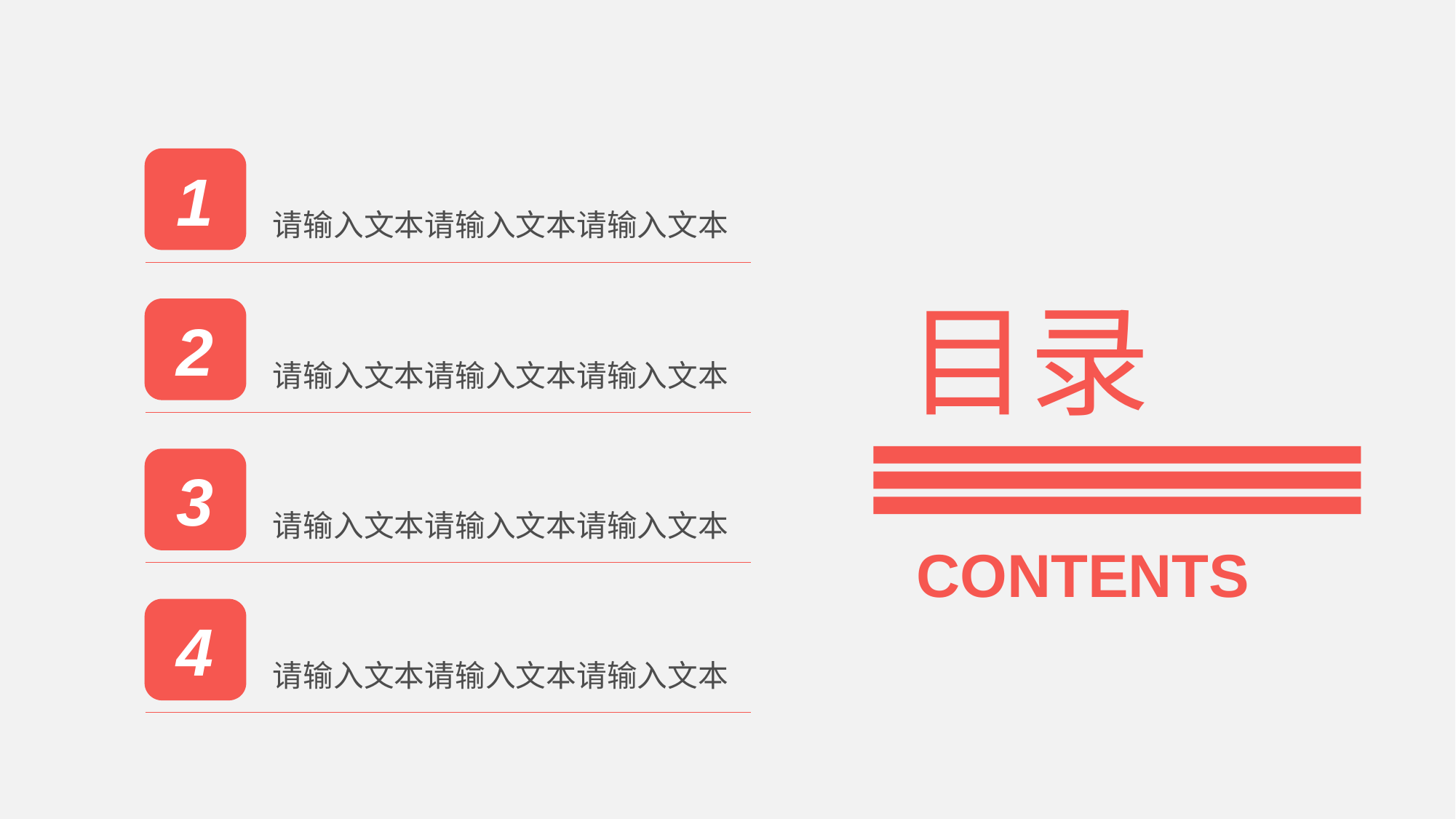

1
请输入文本请输入文本请输入文本
目录
2
请输入文本请输入文本请输入文本

3
请输入文本请输入文本请输入文本
CONTENTS
4
请输入文本请输入文本请输入文本